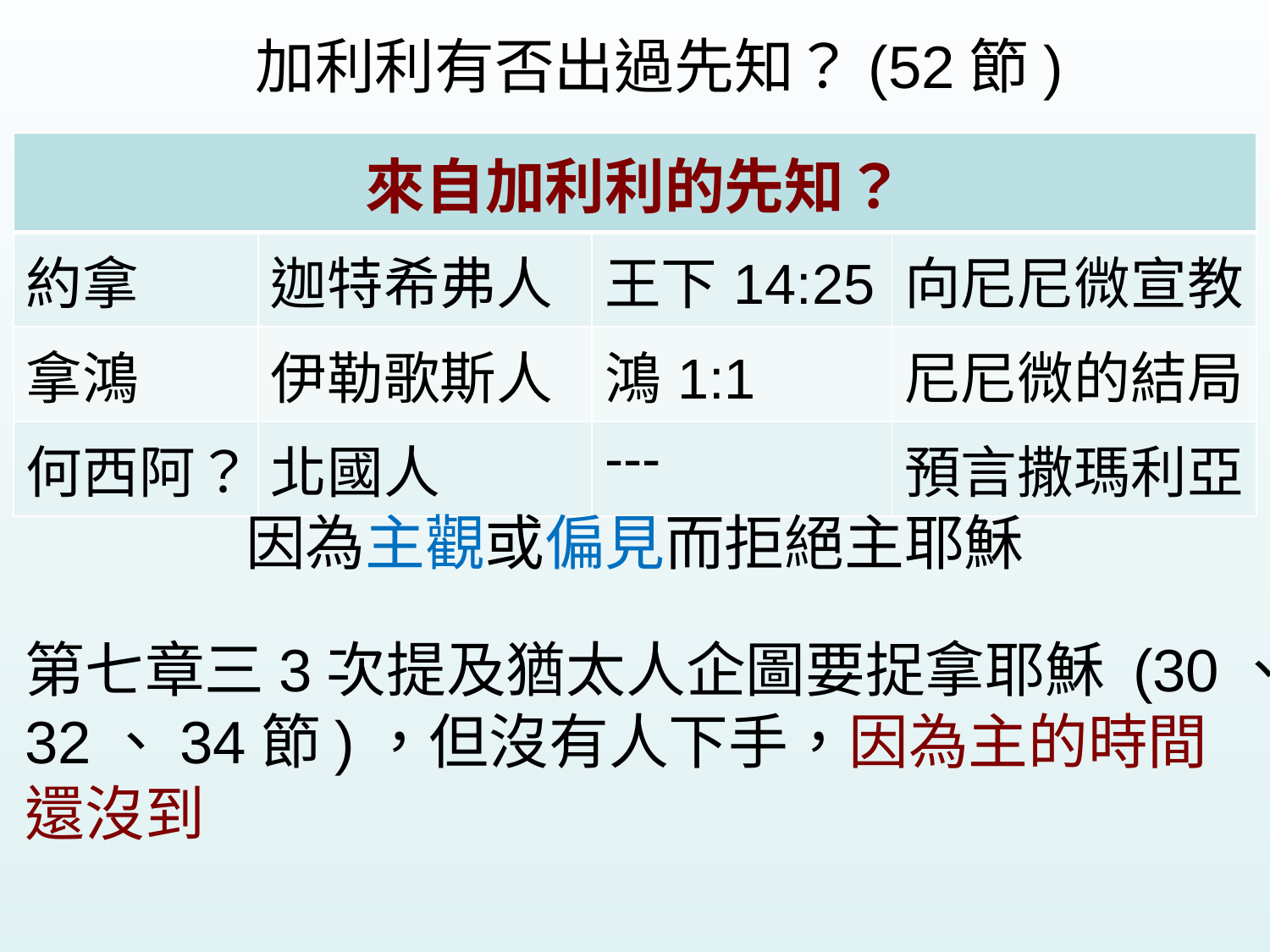

加利利有否出過先知？(52節)
| 來自加利利的先知？ |  |  |  |
| --- | --- | --- | --- |
| 約拿 | 迦特希弗人 | 王下14:25 | 向尼尼微宣教 |
| 拿鴻 | 伊勒歌斯人 | 鴻1:1 | 尼尼微的結局 |
| 何西阿？ | 北國人 | --- | 預言撒瑪利亞 |
因為主觀或偏見而拒絕主耶穌
第七章三3次提及猶太人企圖要捉拿耶穌 (30、
32、34節)，但沒有人下手，因為主的時間
還沒到